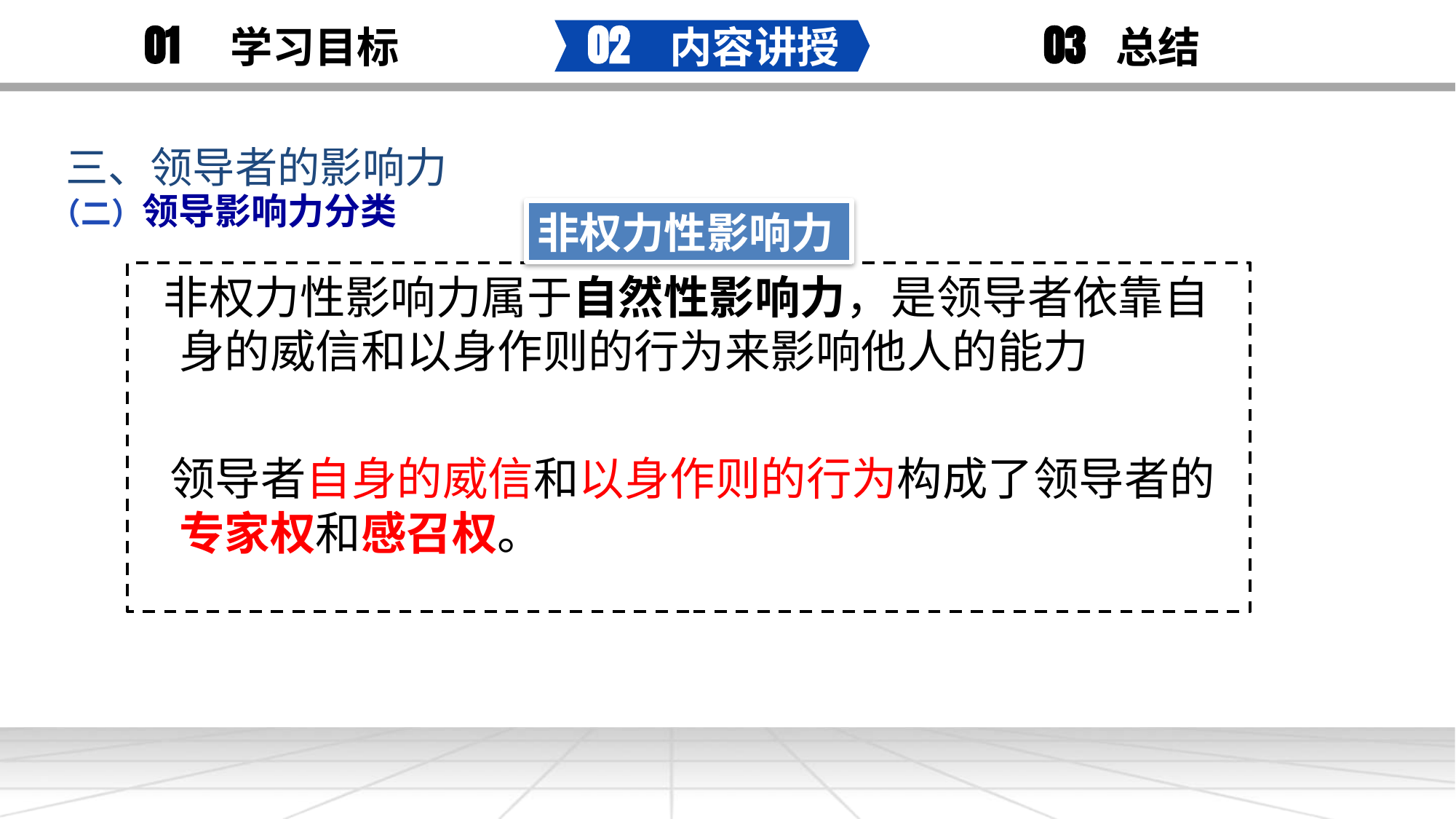

02   内容讲授
03  总结
01    学习目标

三、领导者的影响力
（二）领导影响力分类
非权力性影响力
  非权力性影响力属于自然性影响力，是领导者依靠自身的威信和以身作则的行为来影响他人的能力

  领导者自身的威信和以身作则的行为构成了领导者的专家权和感召权。